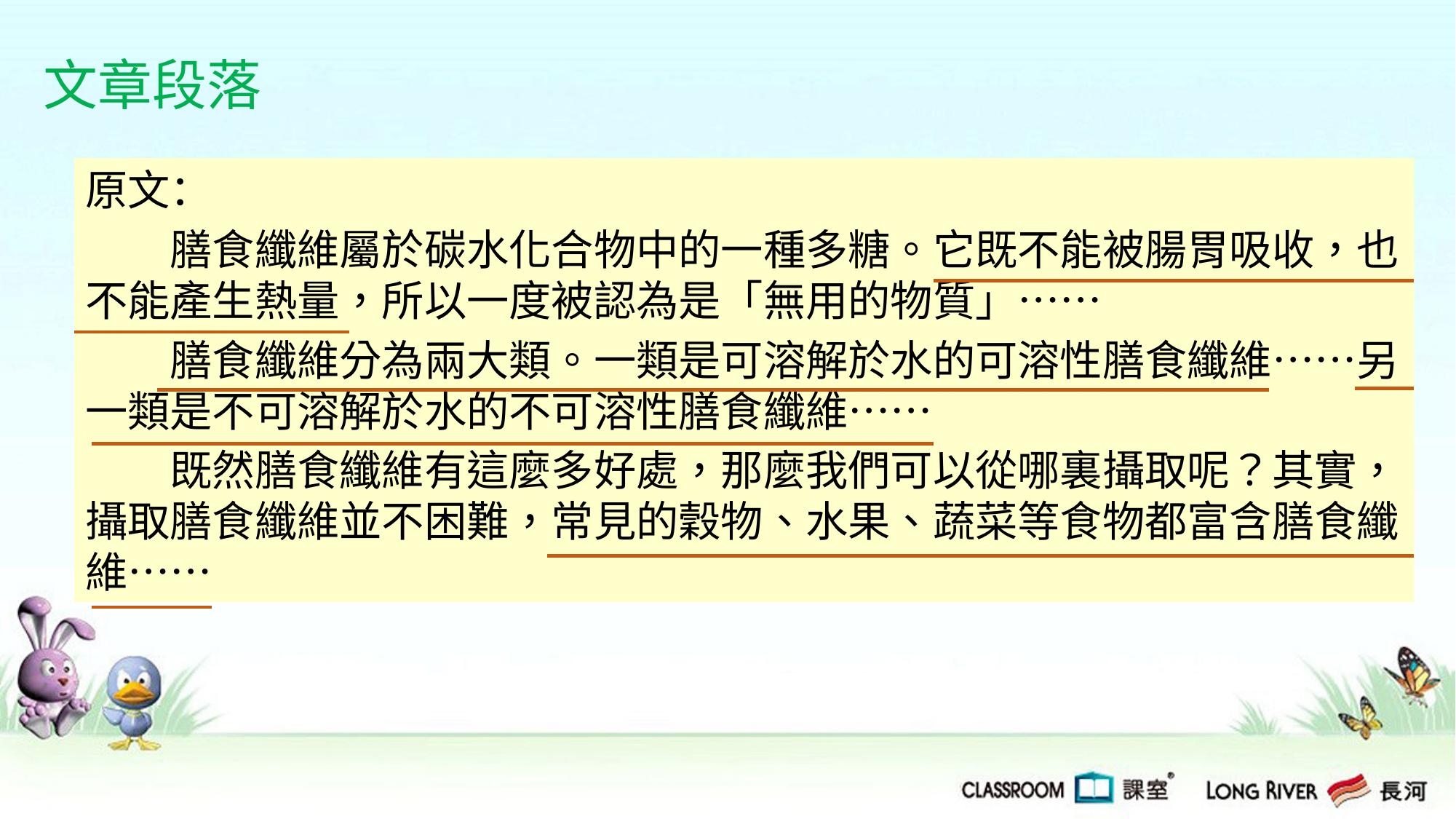

文章段落
原文：
　　膳食纖維屬於碳水化合物中的一種多糖。它既不能被腸胃吸收，也不能產生熱量，所以一度被認為是「無用的物質」……
　　膳食纖維分為兩大類。一類是可溶解於水的可溶性膳食纖維……另一類是不可溶解於水的不可溶性膳食纖維……
　　既然膳食纖維有這麼多好處，那麼我們可以從哪裏攝取呢？其實，攝取膳食纖維並不困難，常見的穀物、水果、蔬菜等食物都富含膳食纖維……